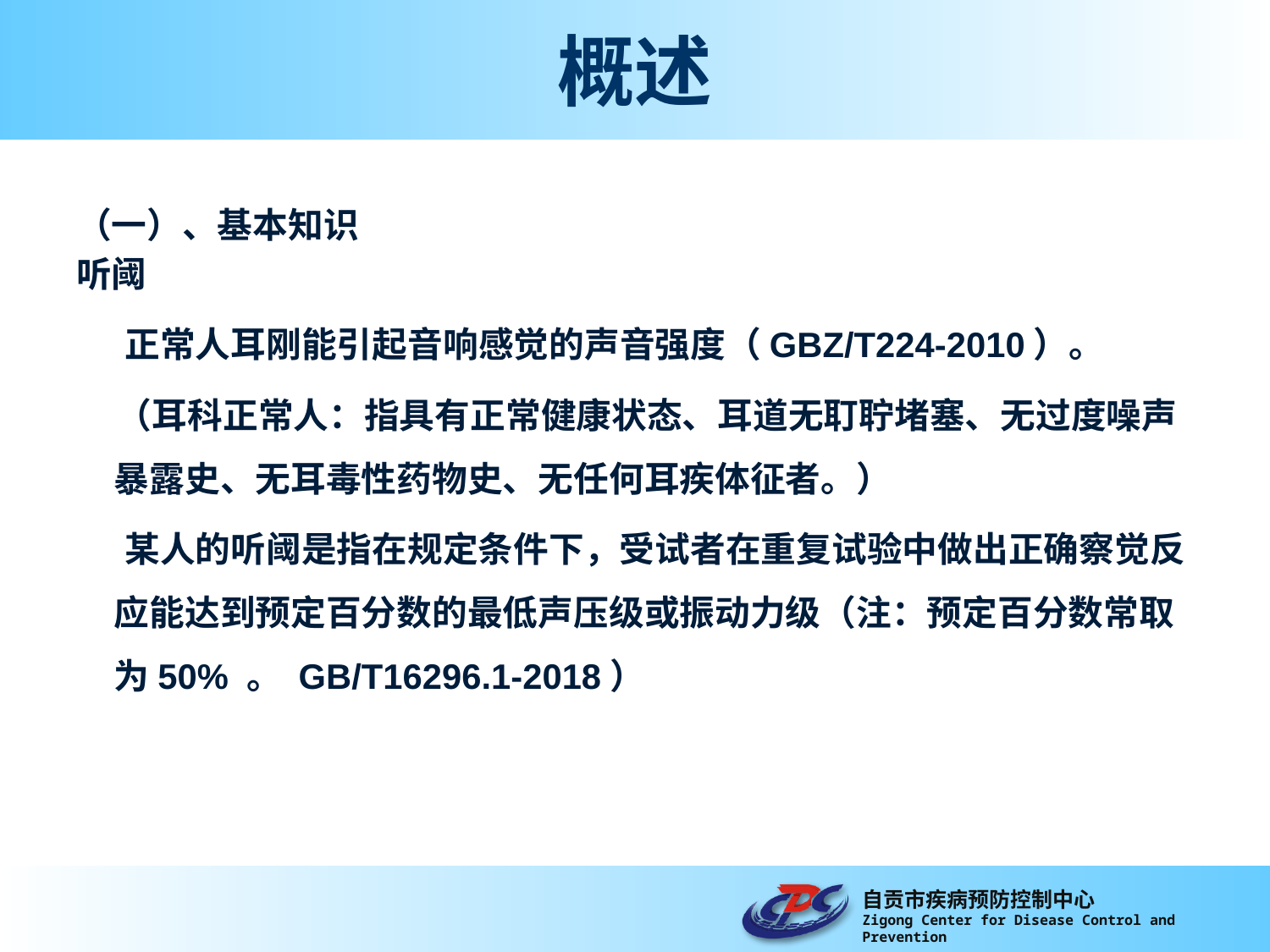

# 概述
（一）、基本知识
听阈
     正常人耳刚能引起音响感觉的声音强度（GBZ/T224-2010）。
    （耳科正常人：指具有正常健康状态、耳道无耵聍堵塞、无过度噪声暴露史、无耳毒性药物史、无任何耳疾体征者。）
     某人的听阈是指在规定条件下，受试者在重复试验中做出正确察觉反应能达到预定百分数的最低声压级或振动力级（注：预定百分数常取为50% 。 GB/T16296.1-2018）

8